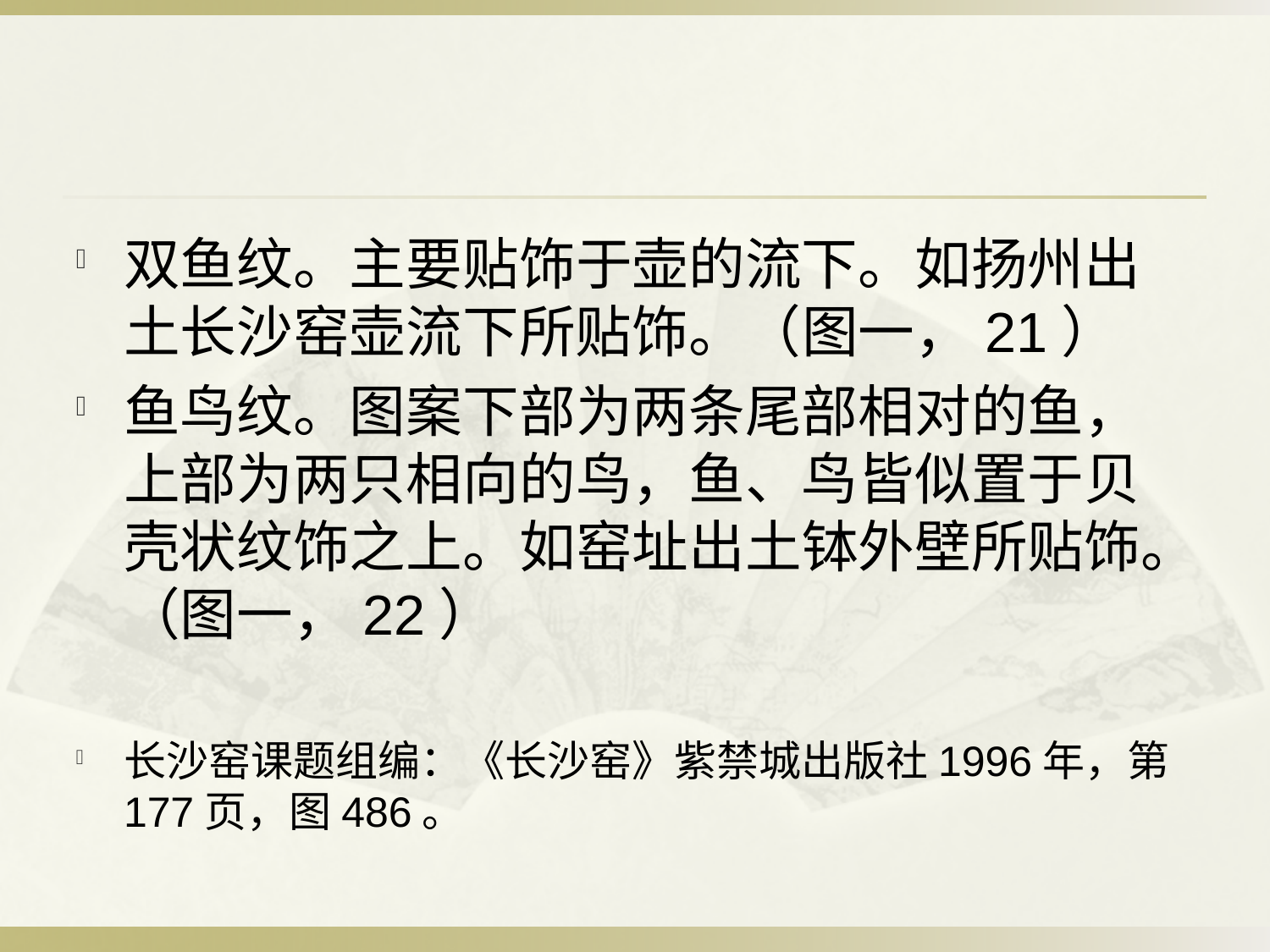

#
双鱼纹。主要贴饰于壶的流下。如扬州出土长沙窑壶流下所贴饰。（图一，21）
鱼鸟纹。图案下部为两条尾部相对的鱼，上部为两只相向的鸟，鱼、鸟皆似置于贝壳状纹饰之上。如窑址出土钵外壁所贴饰。（图一，22）

长沙窑课题组编：《长沙窑》紫禁城出版社1996年，第177页，图486。